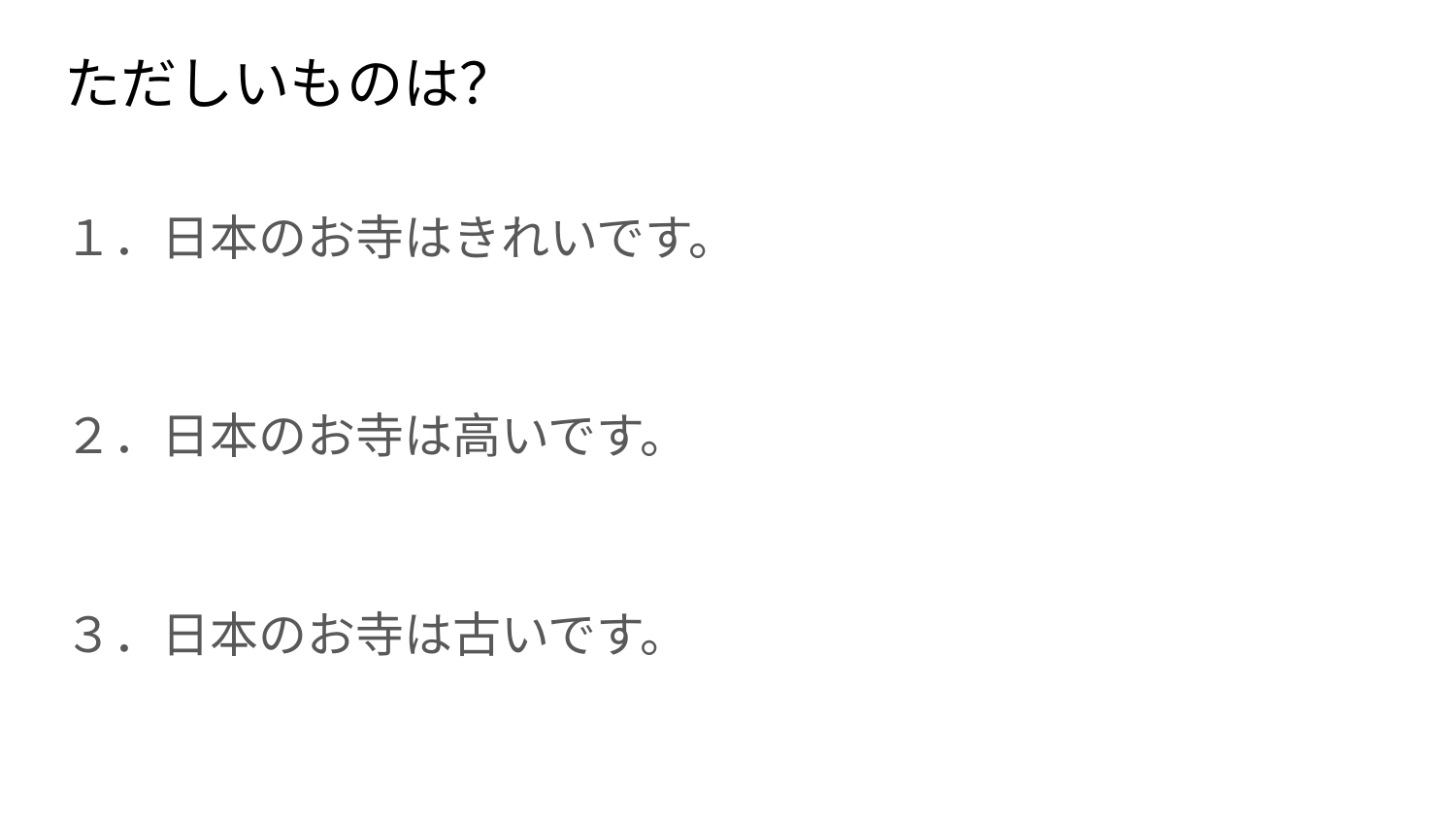

# ただしいものは？
１．日本のお寺はきれいです。

２．日本のお寺は高いです。

３．日本のお寺は古いです。